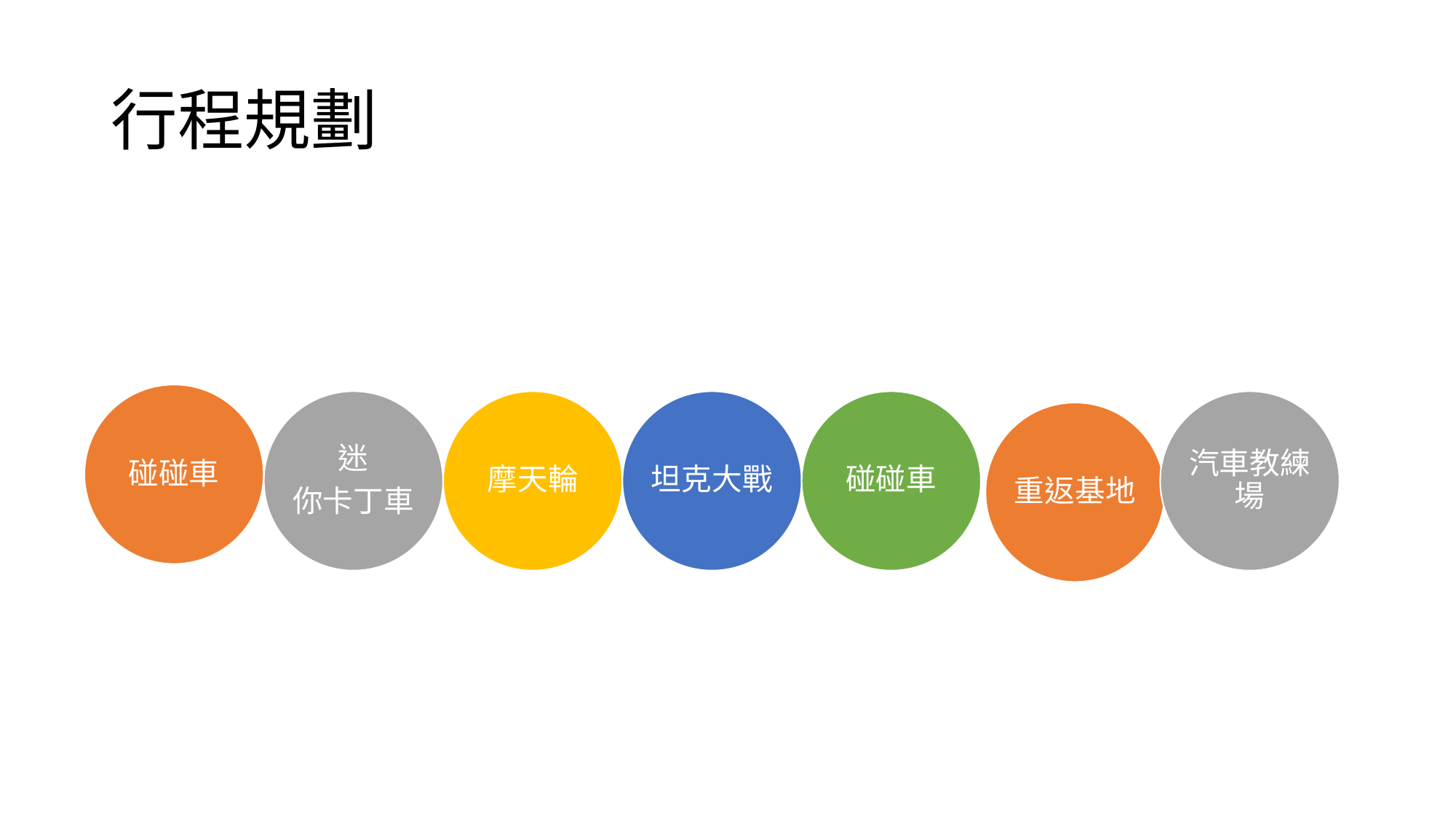

# 行程規劃
碰碰車
迷
你卡丁車
摩天輪
坦克大戰
碰碰車
重返基地
汽車教練場